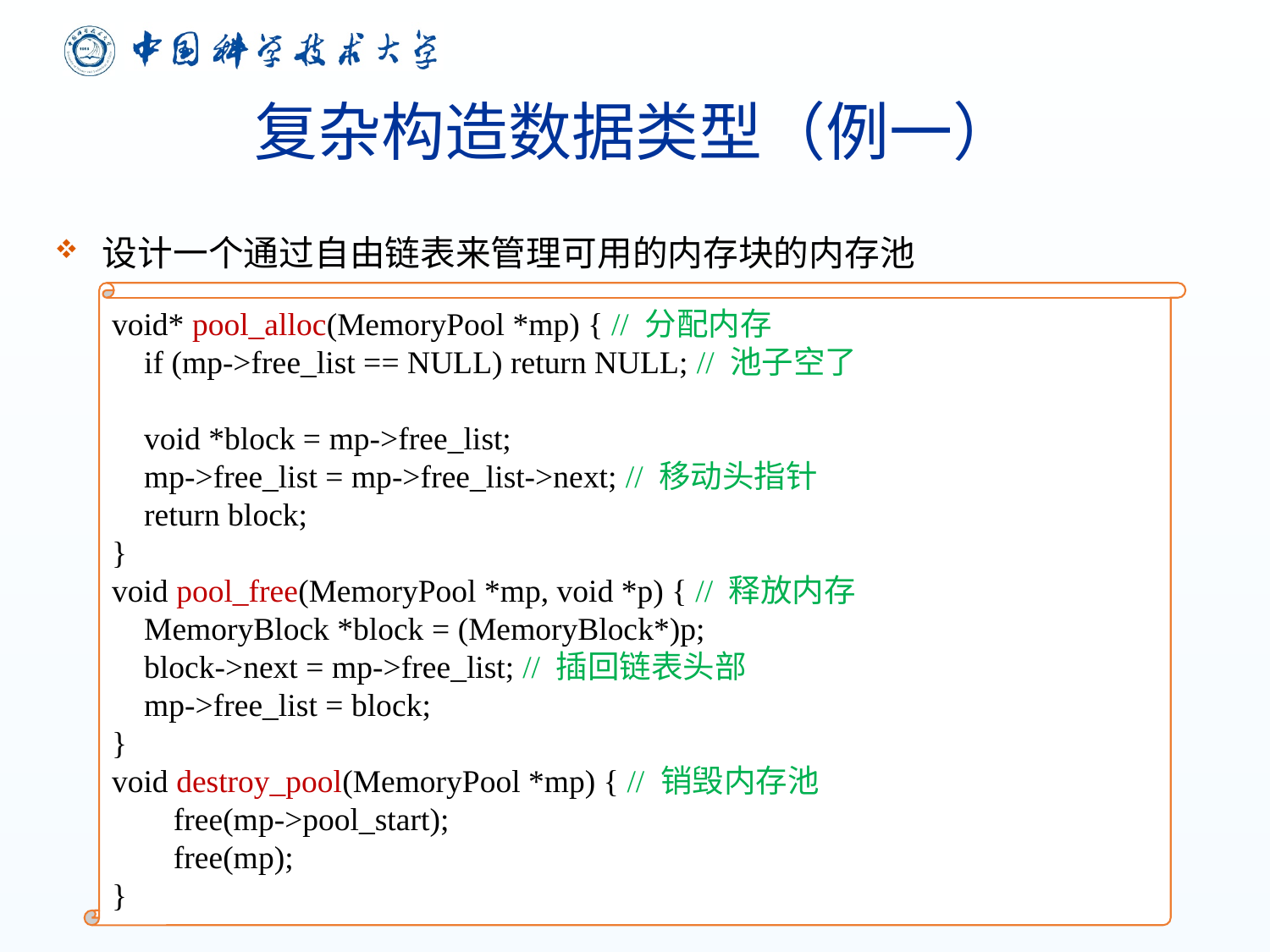

# 复杂构造数据类型（例一）
设计一个通过自由链表来管理可用的内存块的内存池
void* pool_alloc(MemoryPool *mp) { // 分配内存
    if (mp->free_list == NULL) return NULL; // 池子空了

    void *block = mp->free_list;
    mp->free_list = mp->free_list->next; // 移动头指针
    return block;
}
void pool_free(MemoryPool *mp, void *p) { // 释放内存
    MemoryBlock *block = (MemoryBlock*)p;
    block->next = mp->free_list; // 插回链表头部
    mp->free_list = block;
}
void destroy_pool(MemoryPool *mp) { // 销毁内存池
	free(mp->pool_start);
	free(mp);
}